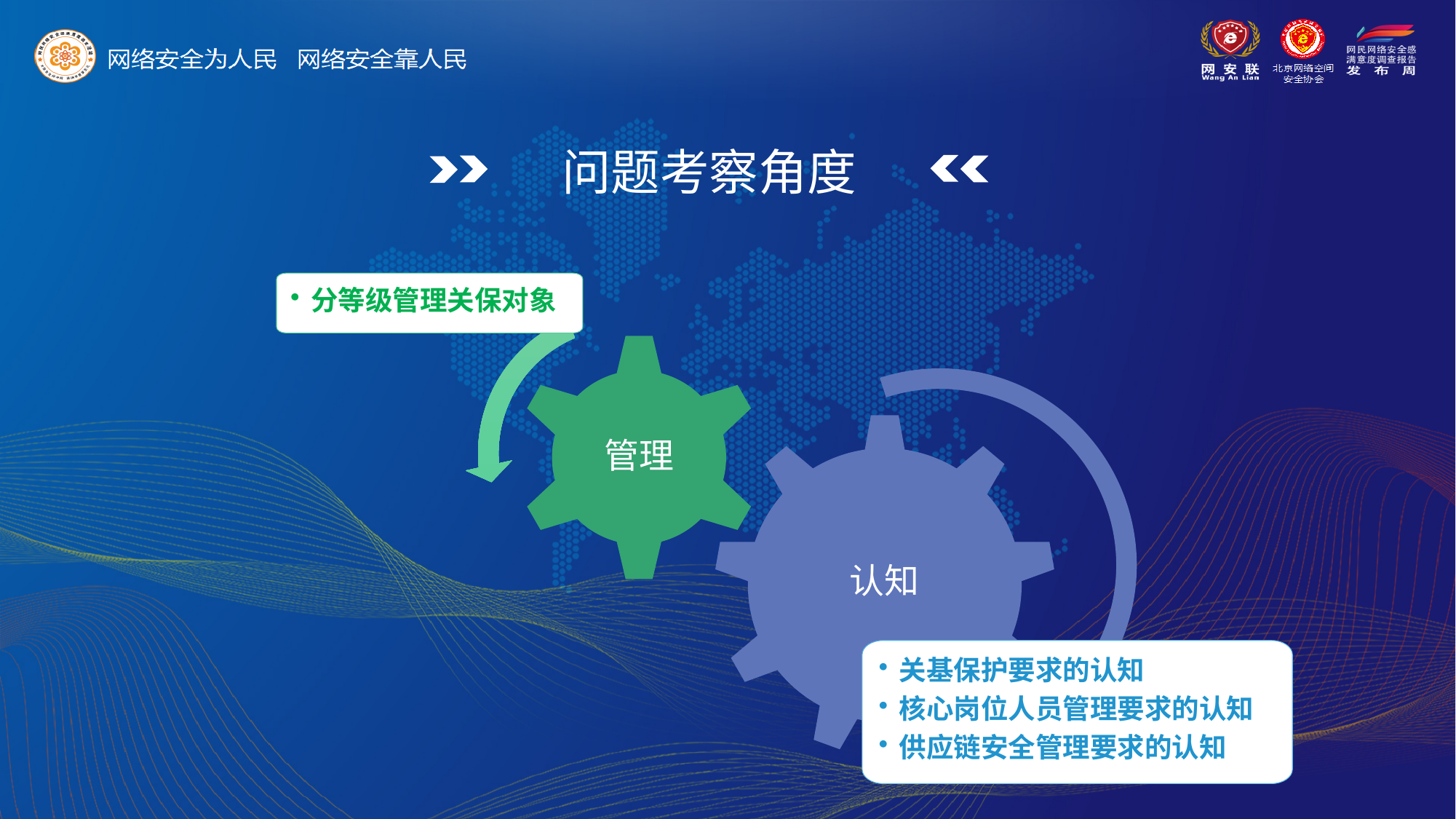

问题考察角度

分等级管理关保对象

管理

认知
关基保护要求的认知
核心岗位人员管理要求的认知
供应链安全管理要求的认知